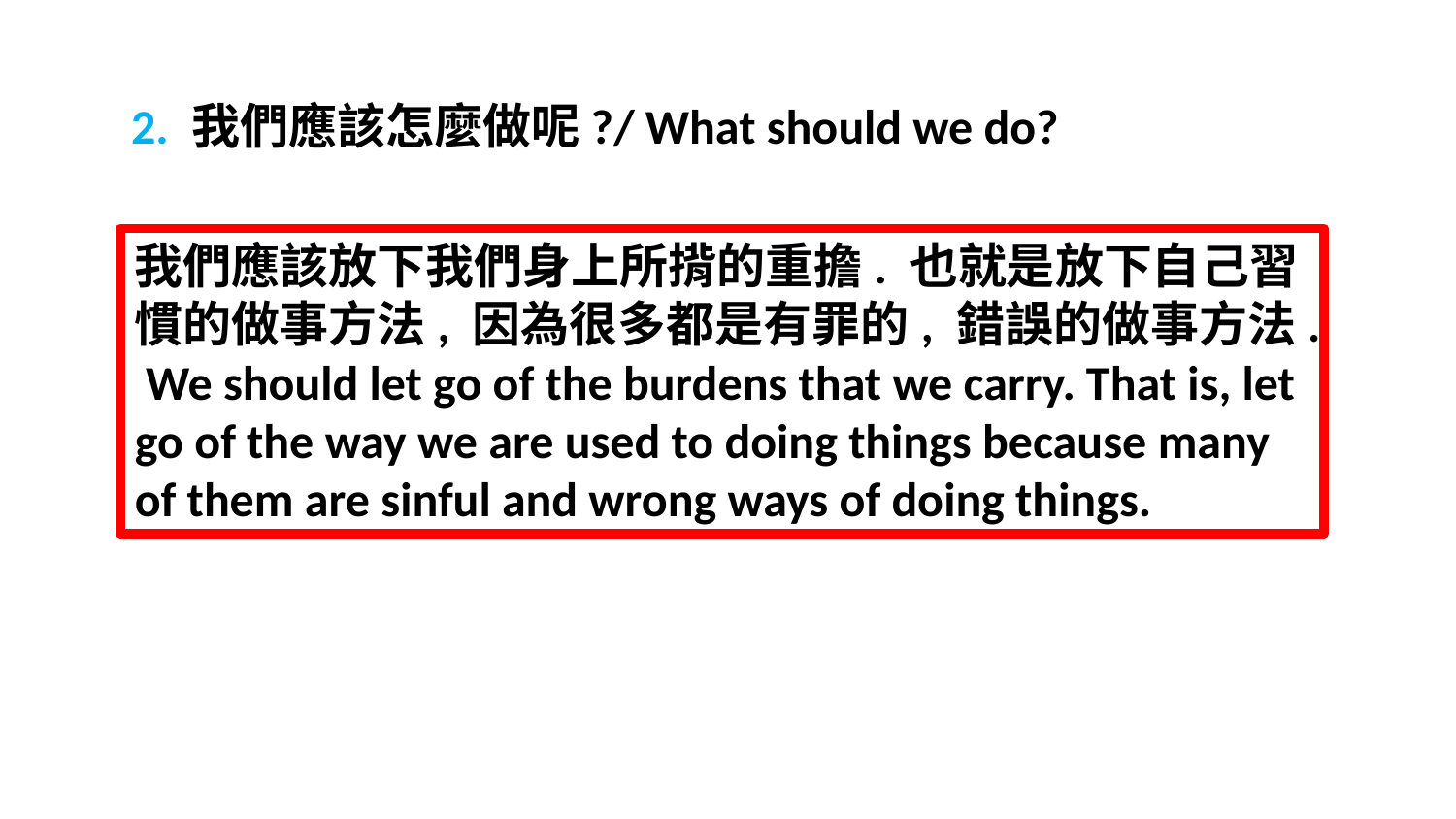

2. 我們應該怎麼做呢?/ What should we do?
我們應該放下我們身上所揹的重擔. 也就是放下自己習慣的做事方法, 因為很多都是有罪的, 錯誤的做事方法. We should let go of the burdens that we carry. That is, let go of the way we are used to doing things because many of them are sinful and wrong ways of doing things.